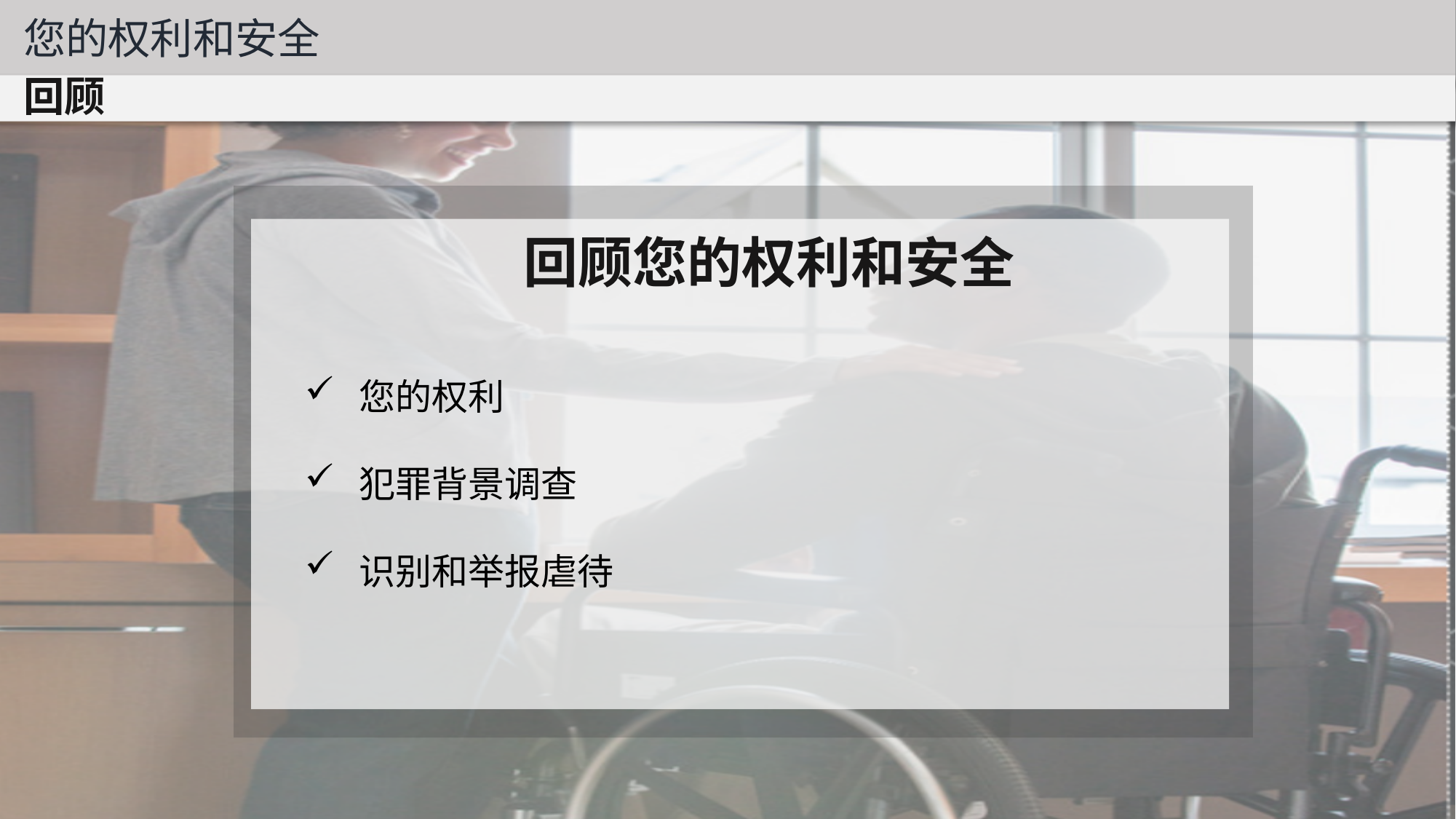

您的权利和安全
回顾

回顾您的权利和安全

您的权利

犯罪背景调查

识别和举报虐待